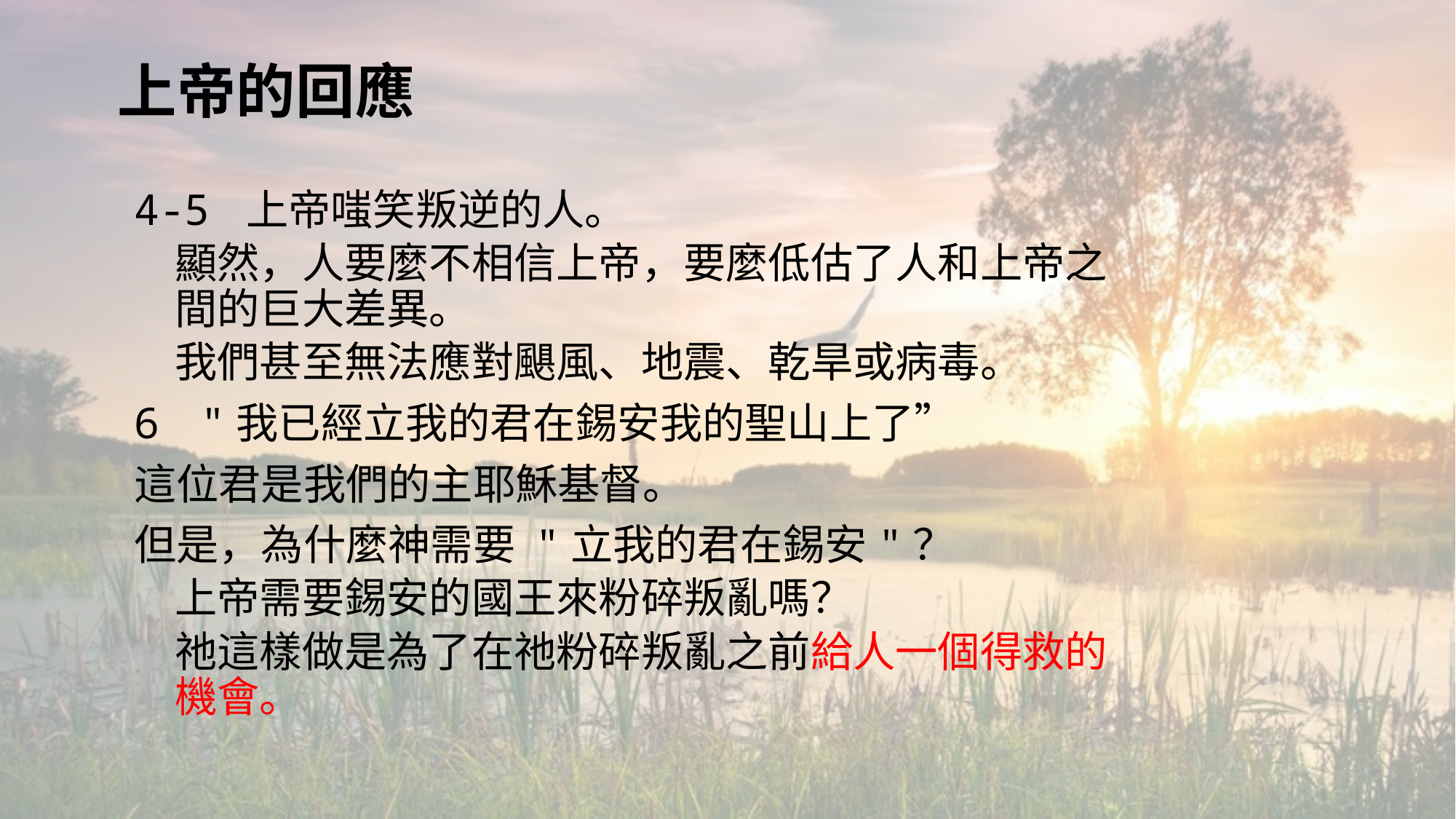

# 上帝的回應
4-5 上帝嗤笑叛逆的人。
顯然，人要麼不相信上帝，要麼低估了人和上帝之間的巨大差異。
我們甚至無法應對颶風、地震、乾旱或病毒。
"我已經立我的君在錫安我的聖山上了”
這位君是我們的主耶穌基督。
但是，為什麼神需要 "立我的君在錫安"？
上帝需要錫安的國王來粉碎叛亂嗎？
祂這樣做是為了在祂粉碎叛亂之前給人一個得救的機會。